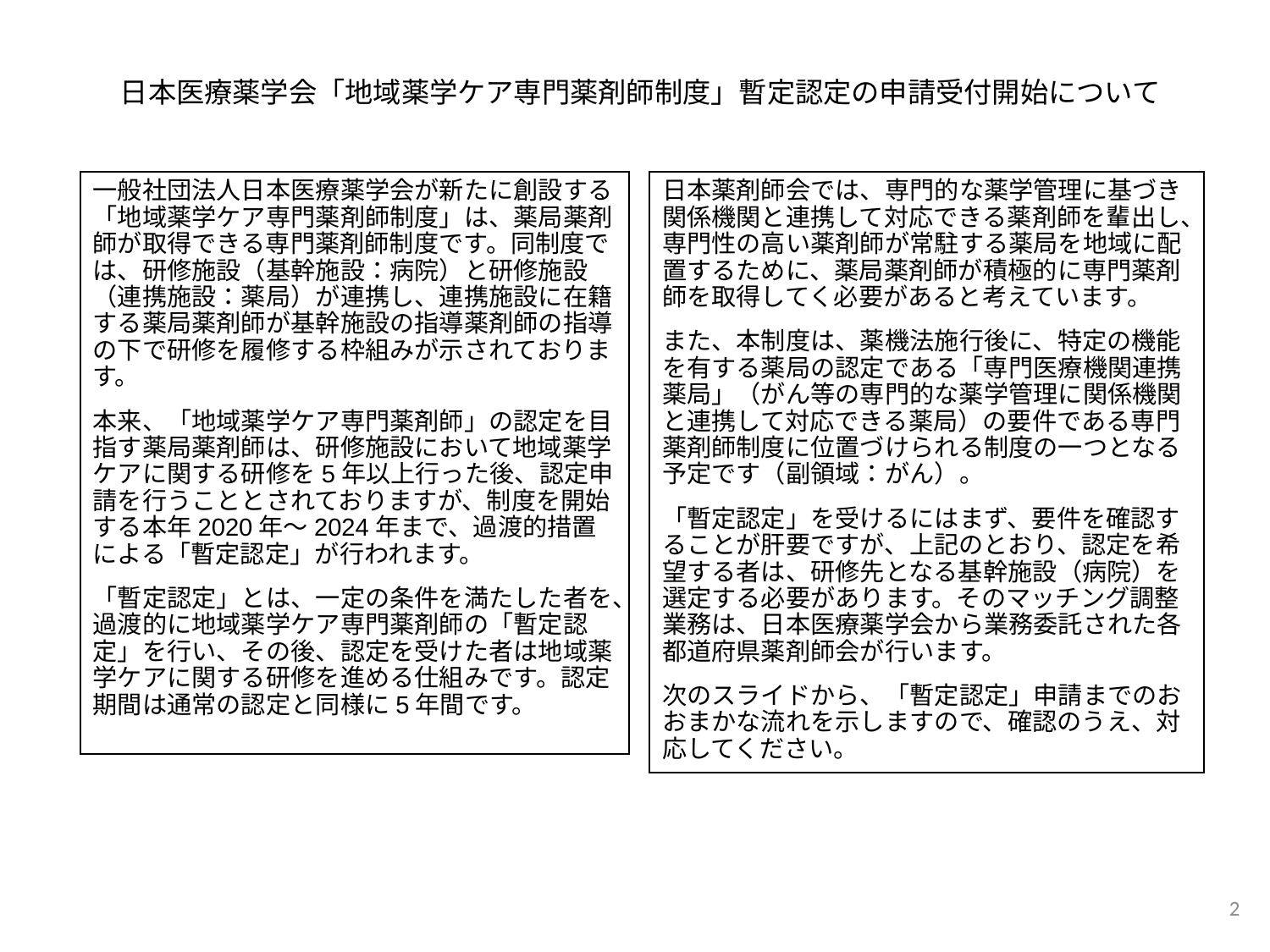

# 日本医療薬学会「地域薬学ケア専門薬剤師制度」暫定認定の申請受付開始について
日本薬剤師会では、専門的な薬学管理に基づき関係機関と連携して対応できる薬剤師を輩出し、専門性の高い薬剤師が常駐する薬局を地域に配置するために、薬局薬剤師が積極的に専門薬剤師を取得してく必要があると考えています。
また、本制度は、薬機法施行後に、特定の機能を有する薬局の認定である「専門医療機関連携薬局」（がん等の専門的な薬学管理に関係機関と連携して対応できる薬局）の要件である専門薬剤師制度に位置づけられる制度の一つとなる予定です（副領域：がん）。
「暫定認定」を受けるにはまず、要件を確認することが肝要ですが、上記のとおり、認定を希望する者は、研修先となる基幹施設（病院）を選定する必要があります。そのマッチング調整業務は、日本医療薬学会から業務委託された各都道府県薬剤師会が行います。
次のスライドから、「暫定認定」申請までのおおまかな流れを示しますので、確認のうえ、対応してください。
一般社団法人日本医療薬学会が新たに創設する「地域薬学ケア専門薬剤師制度」は、薬局薬剤師が取得できる専門薬剤師制度です。同制度では、研修施設（基幹施設：病院）と研修施設（連携施設：薬局）が連携し、連携施設に在籍する薬局薬剤師が基幹施設の指導薬剤師の指導の下で研修を履修する枠組みが示されております。
本来、「地域薬学ケア専門薬剤師」の認定を目指す薬局薬剤師は、研修施設において地域薬学ケアに関する研修を5年以上行った後、認定申請を行うこととされておりますが、制度を開始する本年2020年～2024年まで、過渡的措置による「暫定認定」が行われます。
「暫定認定」とは、一定の条件を満たした者を、過渡的に地域薬学ケア専門薬剤師の「暫定認定」を行い、その後、認定を受けた者は地域薬学ケアに関する研修を進める仕組みです。認定期間は通常の認定と同様に5年間です。
2